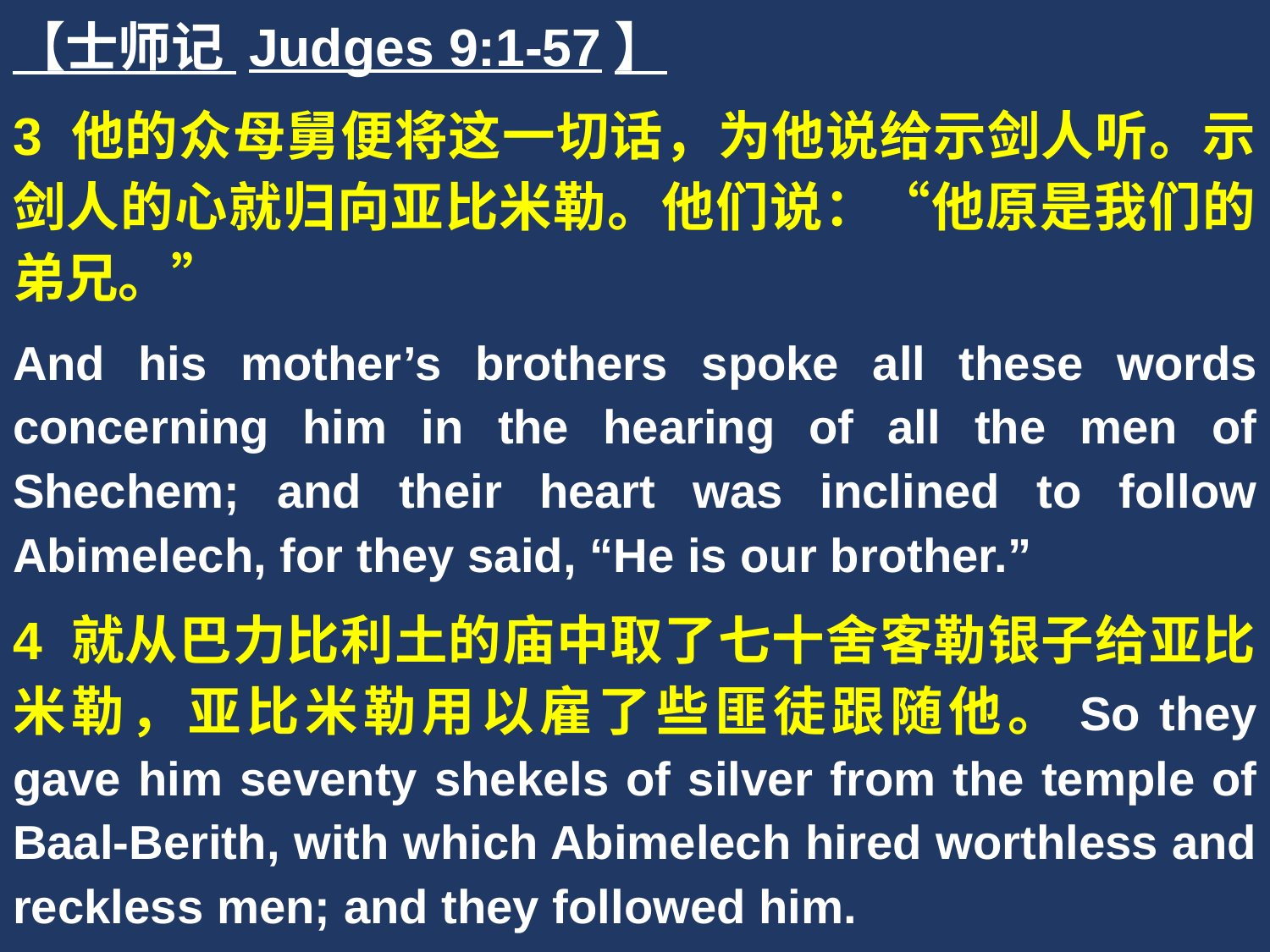

【士师记 Judges 9:1-57】
3 他的众母舅便将这一切话，为他说给示剑人听。示剑人的心就归向亚比米勒。他们说：“他原是我们的弟兄。”
And his mother’s brothers spoke all these words concerning him in the hearing of all the men of Shechem; and their heart was inclined to follow Abimelech, for they said, “He is our brother.”
4 就从巴力比利土的庙中取了七十舍客勒银子给亚比米勒，亚比米勒用以雇了些匪徒跟随他。So they gave him seventy shekels of silver from the temple of Baal-Berith, with which Abimelech hired worthless and reckless men; and they followed him.